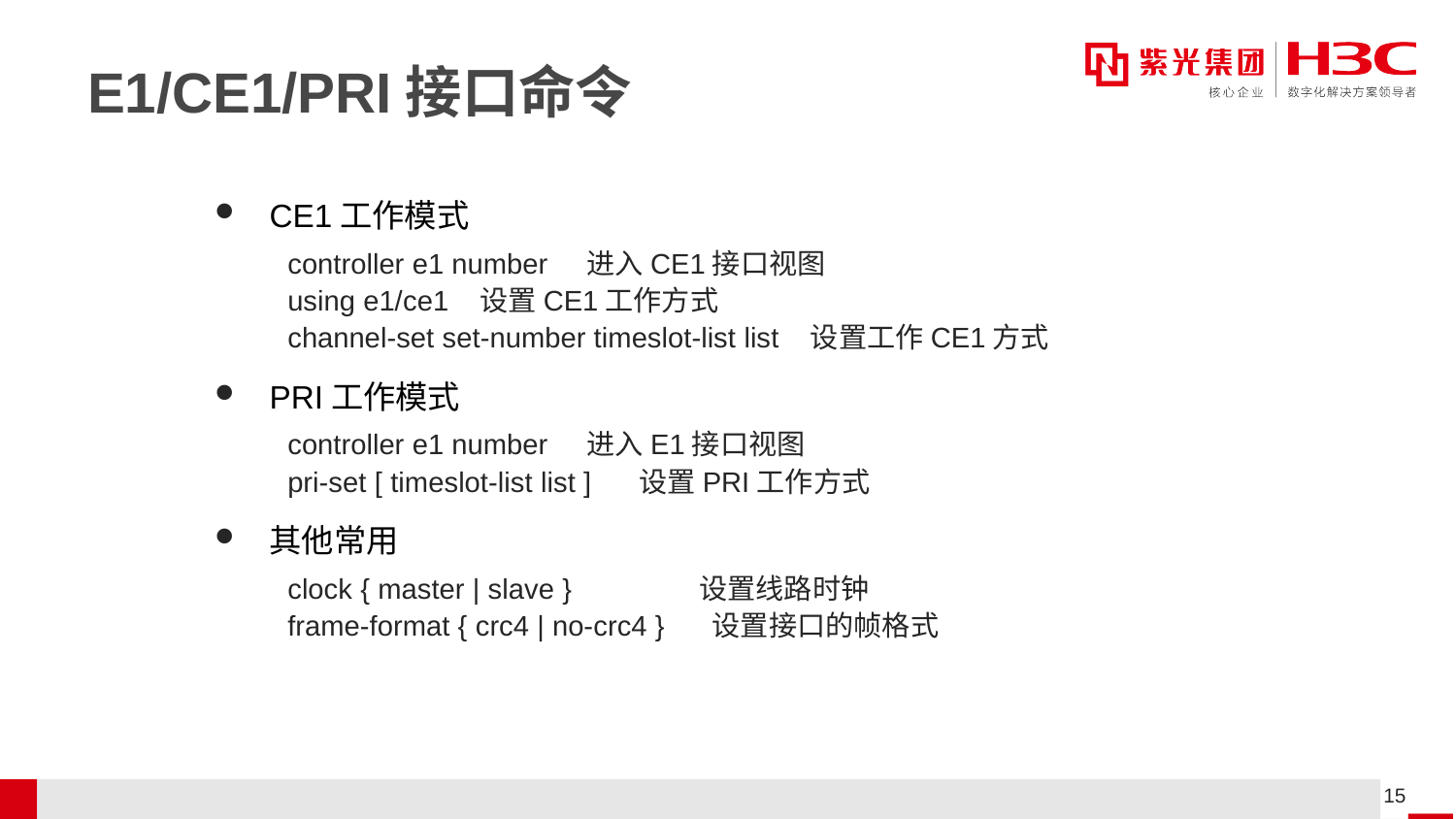

# E1/CE1/PRI接口命令
CE1工作模式
controller e1 number    进入CE1接口视图
using e1/ce1   设置CE1工作方式
channel-set set-number timeslot-list list   设置工作CE1方式
PRI工作模式
controller e1 number    进入E1接口视图
pri-set [ timeslot-list list ]     设置PRI工作方式
其他常用
clock { master | slave }               设置线路时钟
frame-format { crc4 | no-crc4 }     设置接口的帧格式